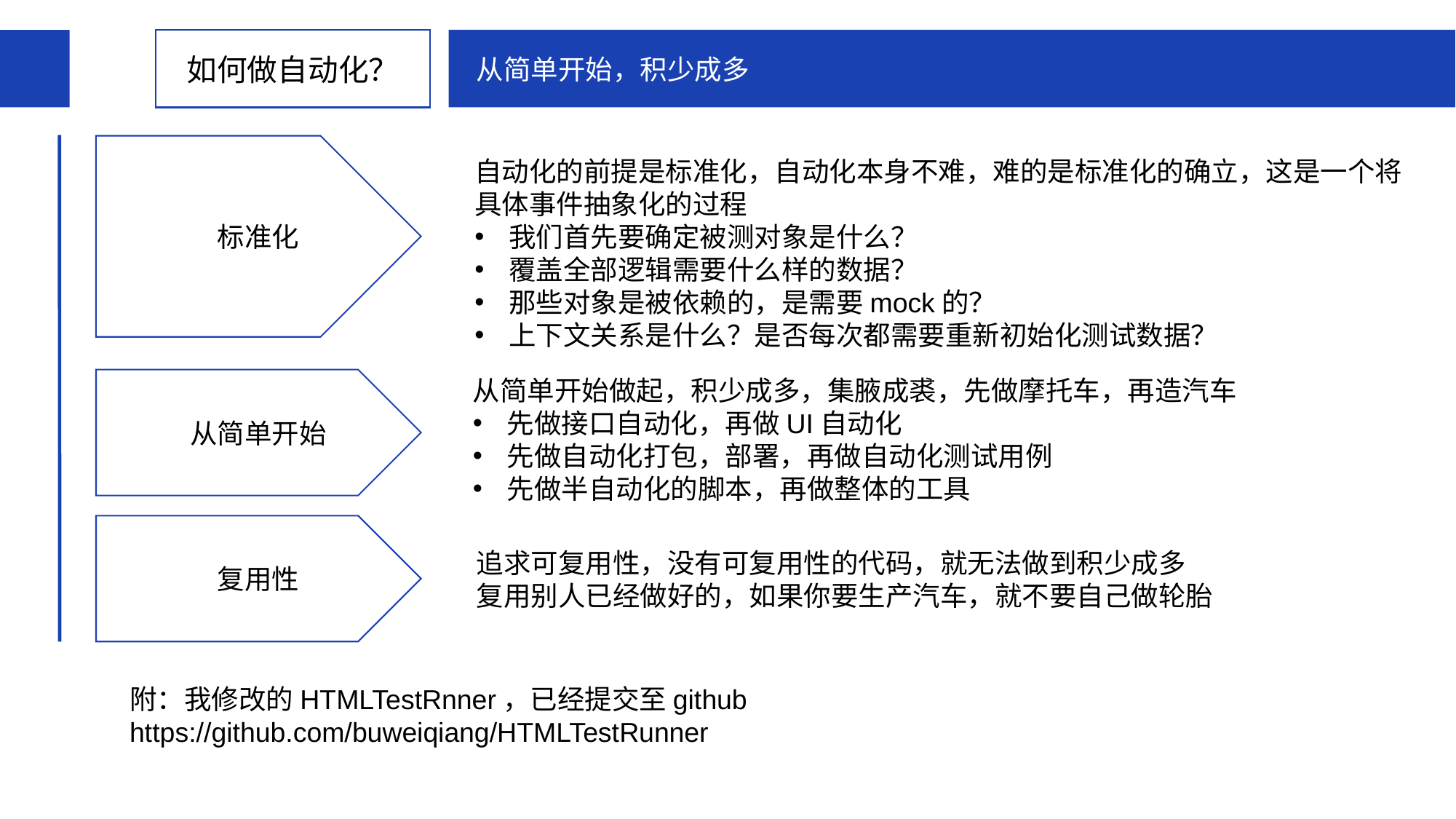

如何做自动化？
从简单开始，积少成多

标准化
自动化的前提是标准化，自动化本身不难，难的是标准化的确立，这是一个将具体事件抽象化的过程
我们首先要确定被测对象是什么？
覆盖全部逻辑需要什么样的数据？
那些对象是被依赖的，是需要mock的？
上下文关系是什么？是否每次都需要重新初始化测试数据？
从简单开始做起，积少成多，集腋成裘，先做摩托车，再造汽车
先做接口自动化，再做UI自动化
先做自动化打包，部署，再做自动化测试用例
先做半自动化的脚本，再做整体的工具

从简单开始

复用性
追求可复用性，没有可复用性的代码，就无法做到积少成多
复用别人已经做好的，如果你要生产汽车，就不要自己做轮胎
附：我修改的HTMLTestRnner，已经提交至github https://github.com/buweiqiang/HTMLTestRunner